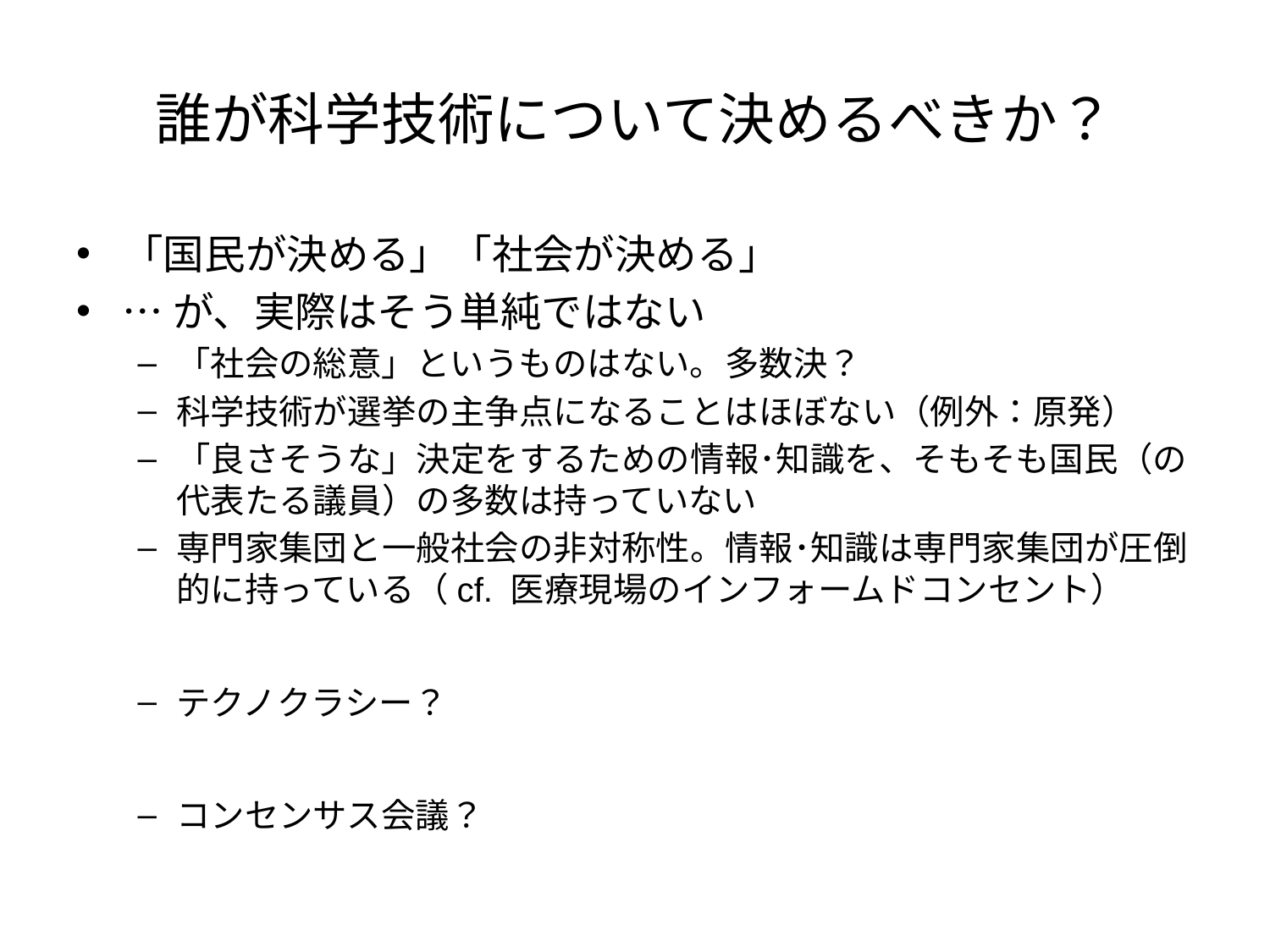

# 誰が科学技術について決めるべきか？
「国民が決める」「社会が決める」
…が、実際はそう単純ではない
「社会の総意」というものはない。多数決？
科学技術が選挙の主争点になることはほぼない（例外：原発）
「良さそうな」決定をするための情報･知識を、そもそも国民（の代表たる議員）の多数は持っていない
専門家集団と一般社会の非対称性。情報･知識は専門家集団が圧倒的に持っている（cf. 医療現場のインフォームドコンセント）

テクノクラシー？

コンセンサス会議？